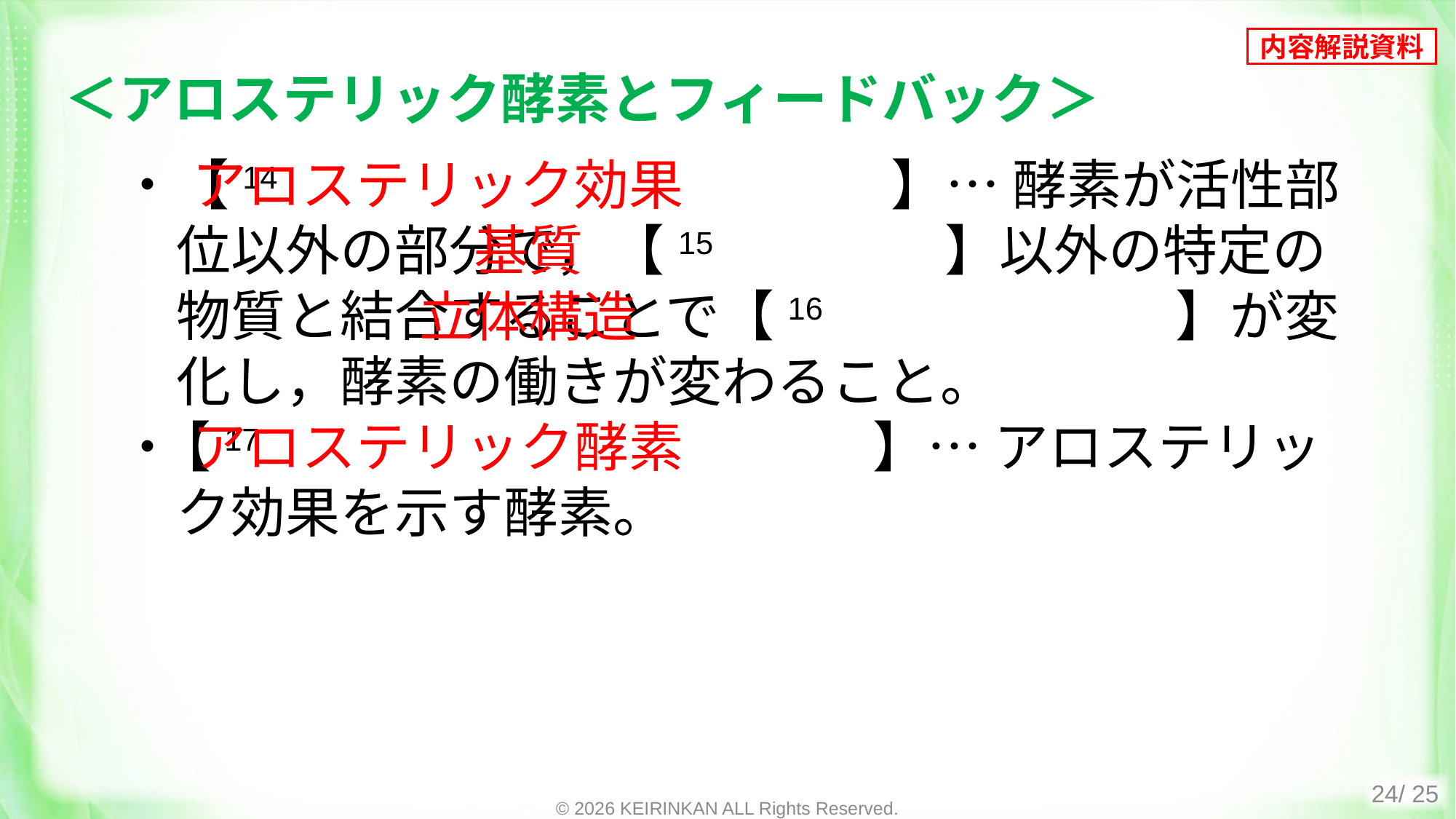

＜アロステリック酵素とフィードバック＞
・【14　アロステリック効果　】… 酵素が活性部位以外の部分で，【15　基質　】以外の特定の物質と結合することで【16　立体構造 　】が変化し，酵素の働きが変わること。
・ 【17　アロステリック酵素　】… アロステリック効果を示す酵素。

アロステリック効果
基質
立体構造
アロステリック酵素
© 2026 KEIRINKAN ALL Rights Reserved.